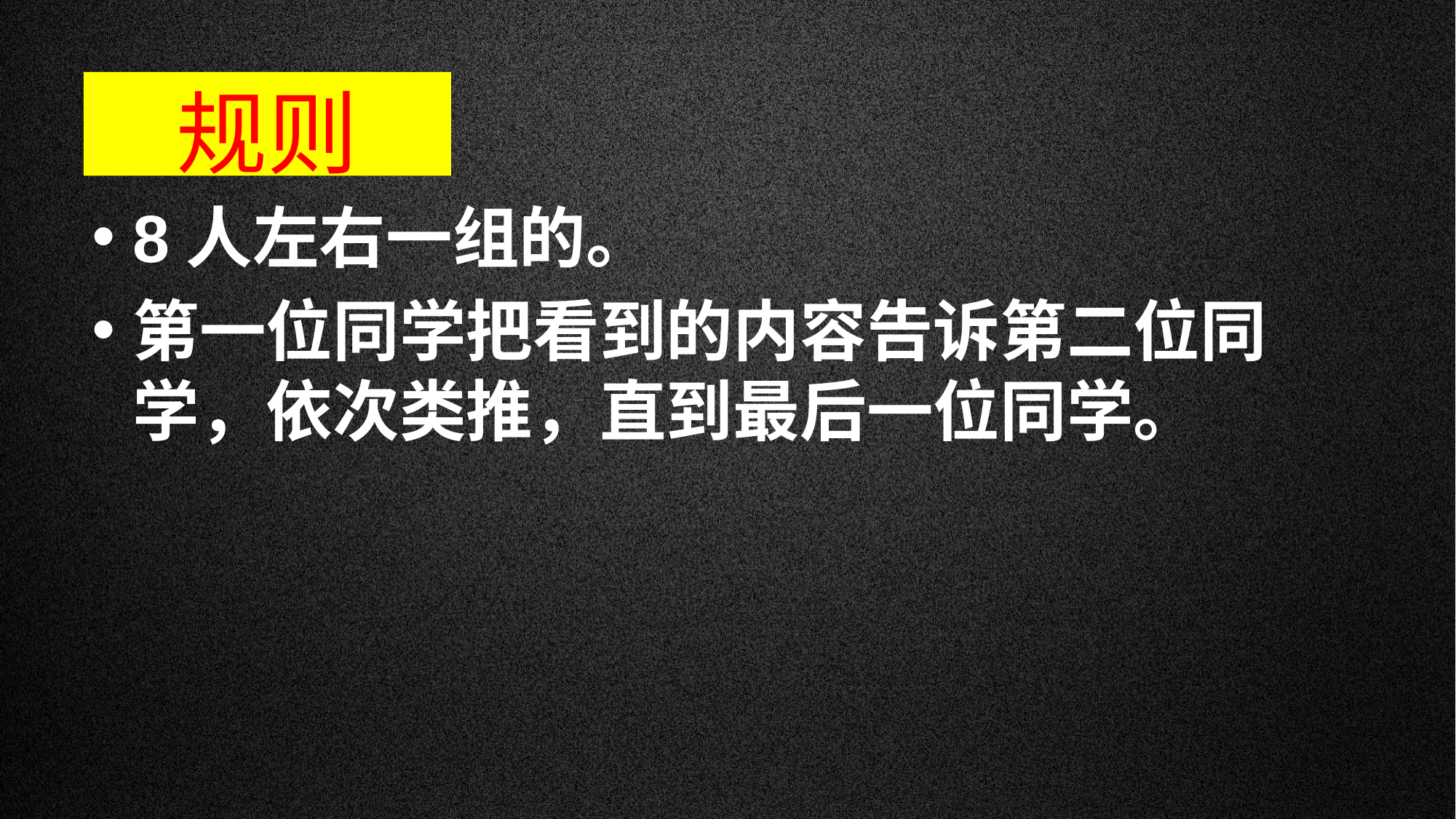

规则
8人左右一组的。
第一位同学把看到的内容告诉第二位同学，依次类推，直到最后一位同学。